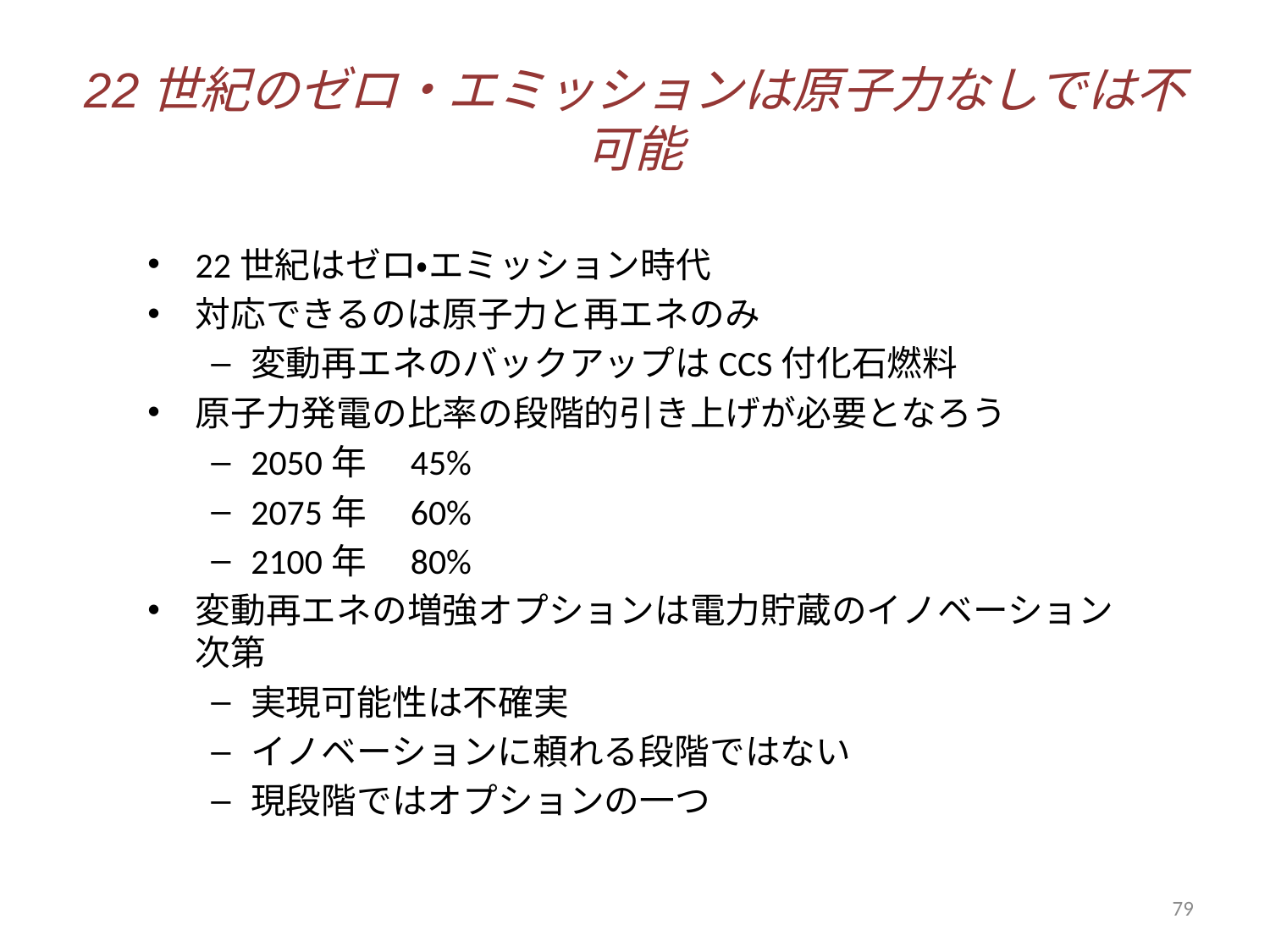

# 22世紀のゼロ・エミッションは原子力なしでは不可能
22世紀はゼロ・エミッション時代
対応できるのは原子力と再エネのみ
変動再エネのバックアップはCCS付化石燃料
原子力発電の比率の段階的引き上げが必要となろう
2050年　45%
2075年　60%
2100年　80%
変動再エネの増強オプションは電力貯蔵のイノベーション次第
実現可能性は不確実
イノベーションに頼れる段階ではない
現段階ではオプションの一つ

79